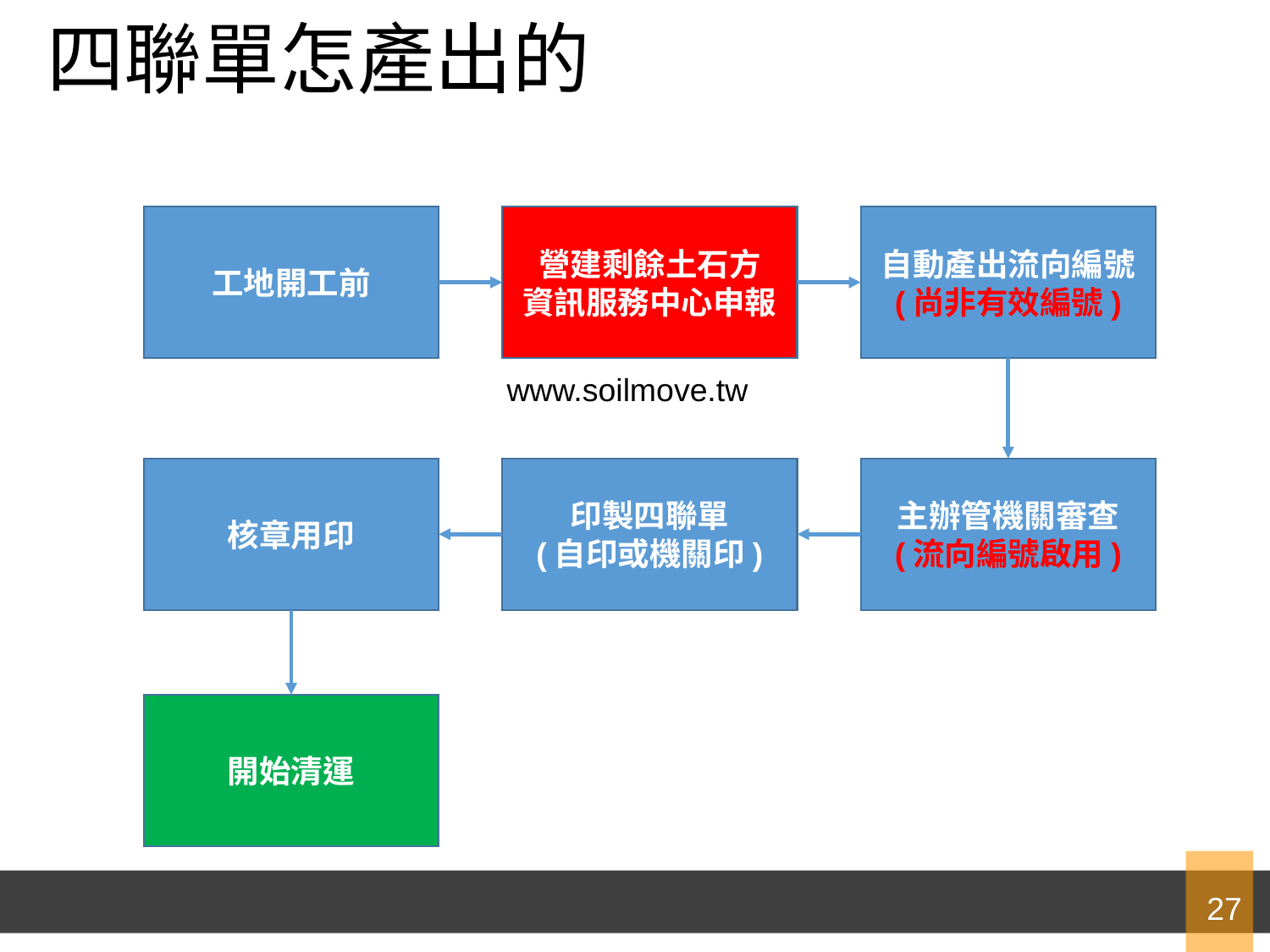

# 四聯單怎產出的
自動產出流向編號
(尚非有效編號)
工地開工前
營建剩餘土石方
資訊服務中心申報
www.soilmove.tw
核章用印
印製四聯單
(自印或機關印)
主辦管機關審查
(流向編號啟用)
開始清運
27